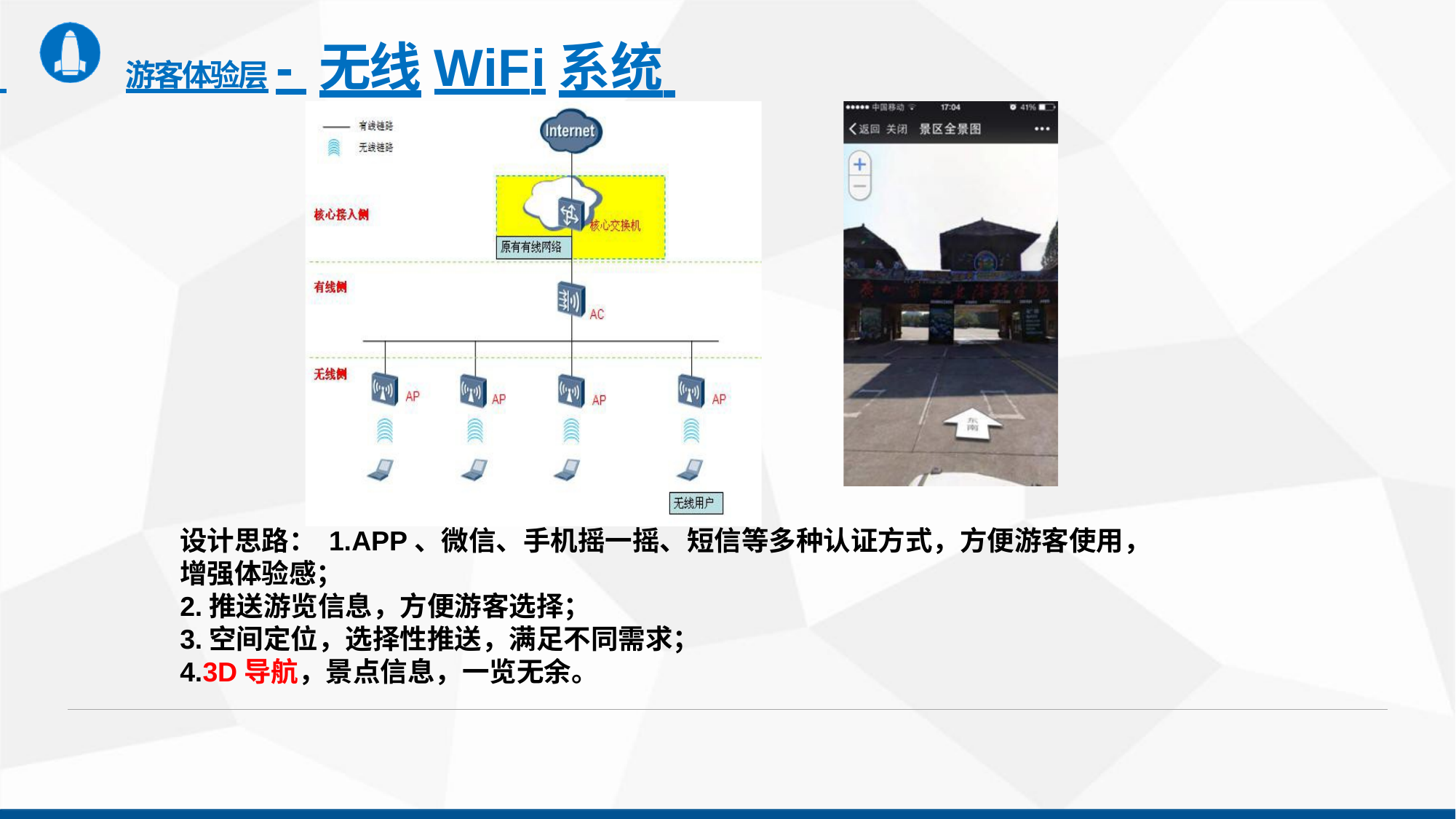

# 游客体验层- 无线WiFi系统

设计思路： 1.APP、微信、手机摇一摇、短信等多种认证方式，方便游客使用，增强体验感；
2.推送游览信息，方便游客选择；
3.空间定位，选择性推送，满足不同需求；
4.3D导航，景点信息，一览无余。